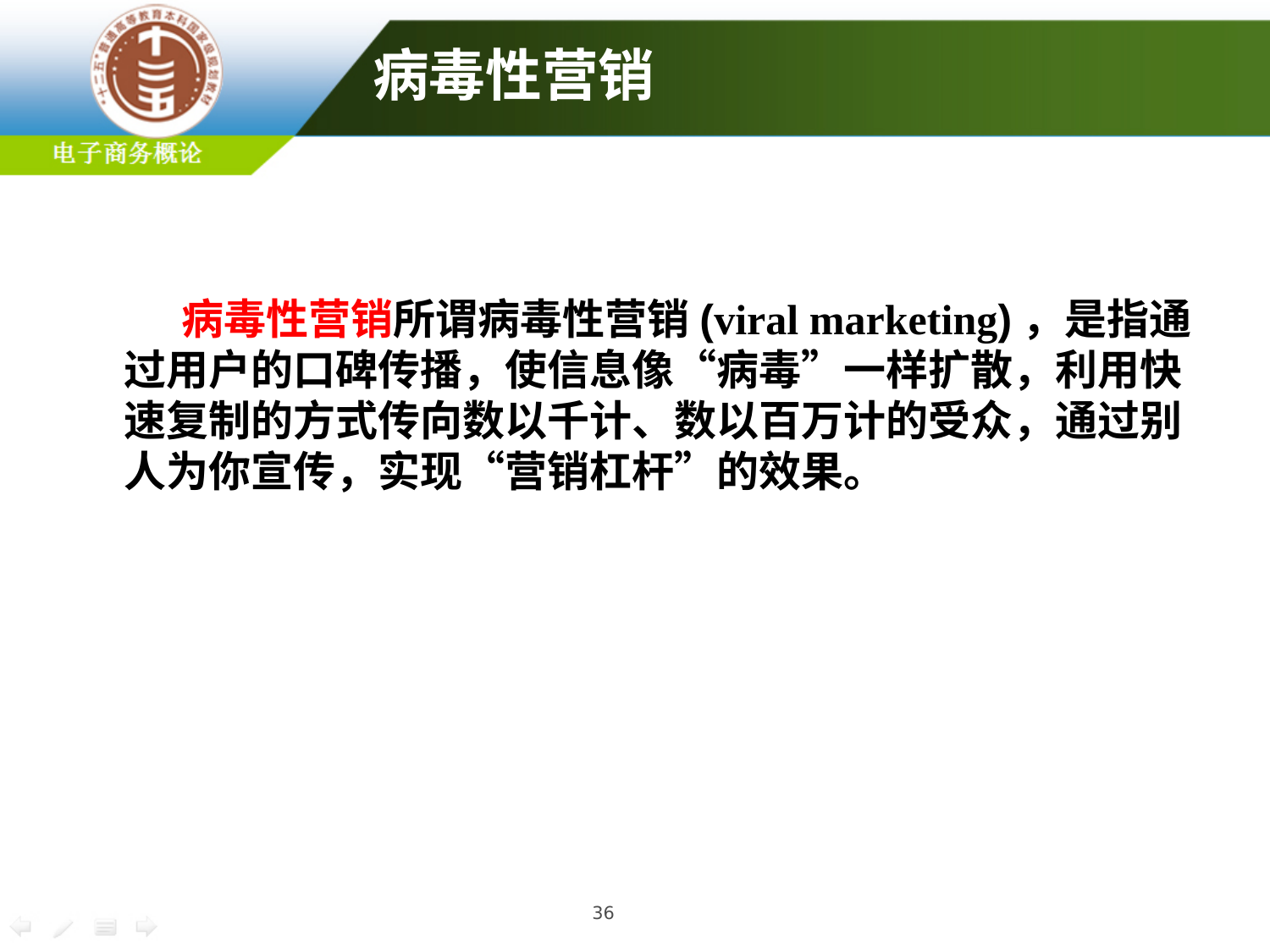

# 病毒性营销
          病毒性营销所谓病毒性营销(viral marketing)，是指通过用户的口碑传播，使信息像“病毒”一样扩散，利用快速复制的方式传向数以千计、数以百万计的受众，通过别人为你宣传，实现“营销杠杆”的效果。

36